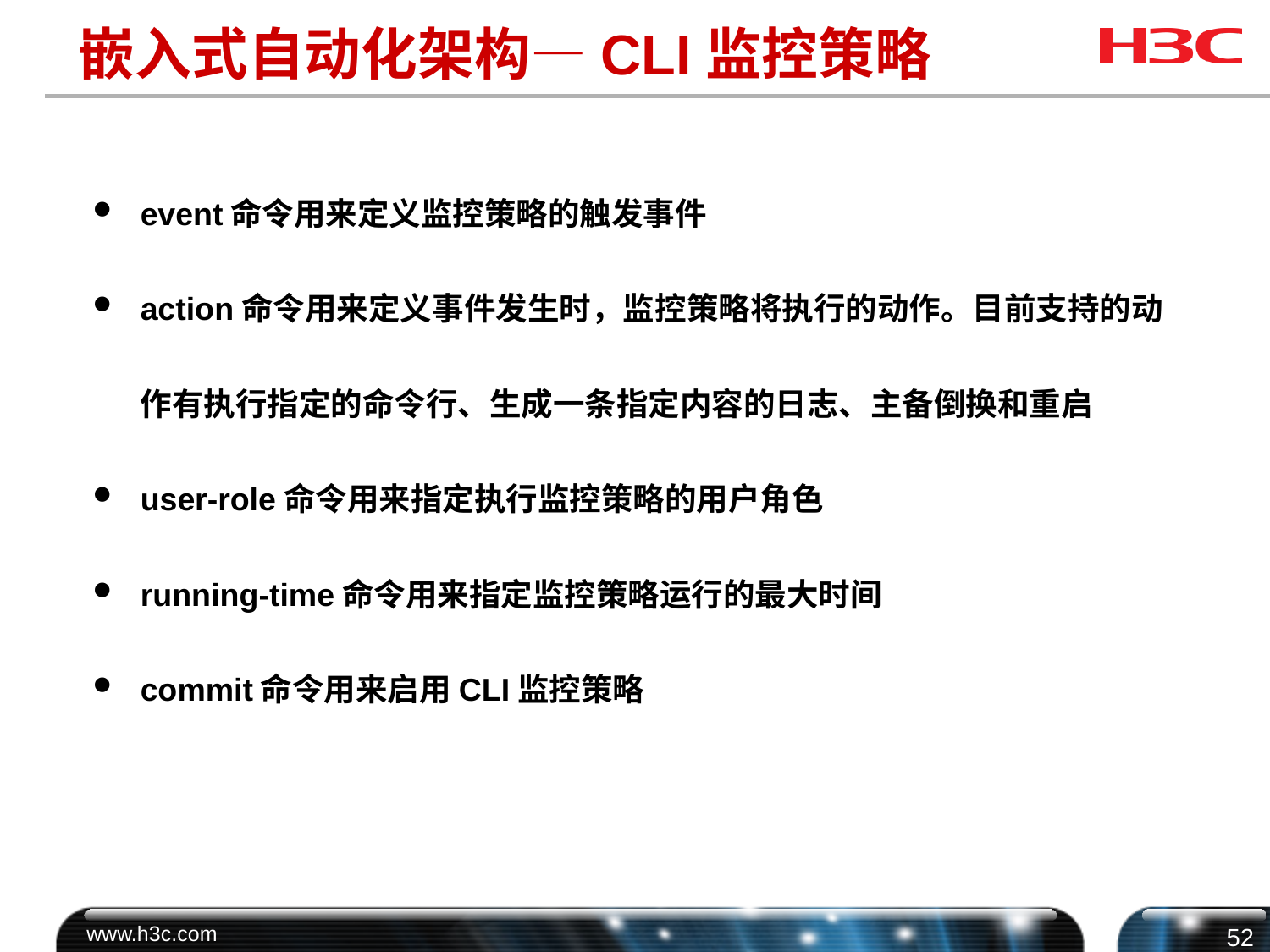

# 嵌入式自动化架构—CLI监控策略
event命令用来定义监控策略的触发事件
action命令用来定义事件发生时，监控策略将执行的动作。目前支持的动作有执行指定的命令行、生成一条指定内容的日志、主备倒换和重启
user-role命令用来指定执行监控策略的用户角色
running-time命令用来指定监控策略运行的最大时间
commit命令用来启用CLI监控策略